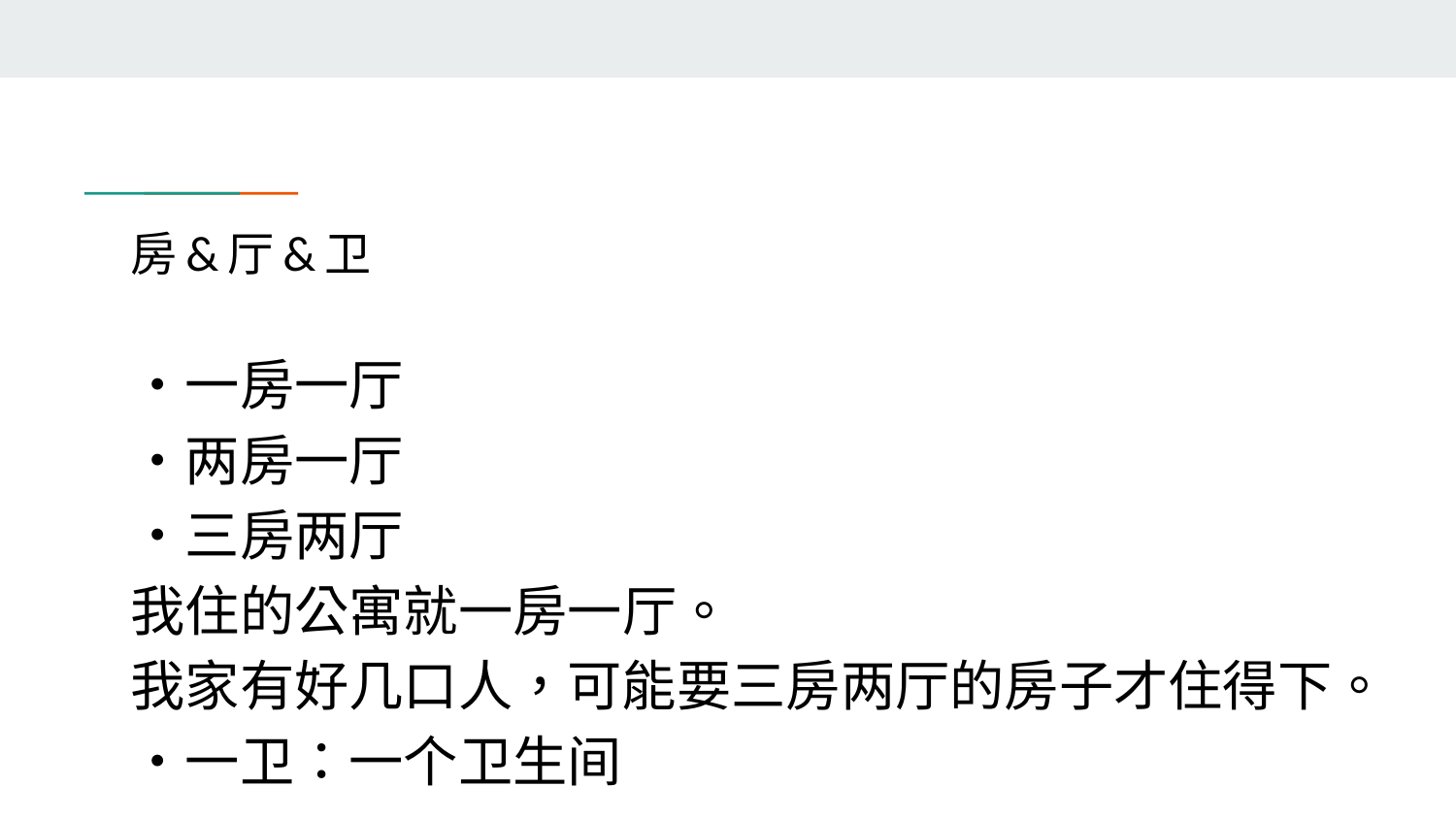

# 房&厅&卫
・一房一厅
・两房一厅
・三房两厅
我住的公寓就一房一厅。
我家有好几口人，可能要三房两厅的房子才住得下。
・一卫：一个卫生间